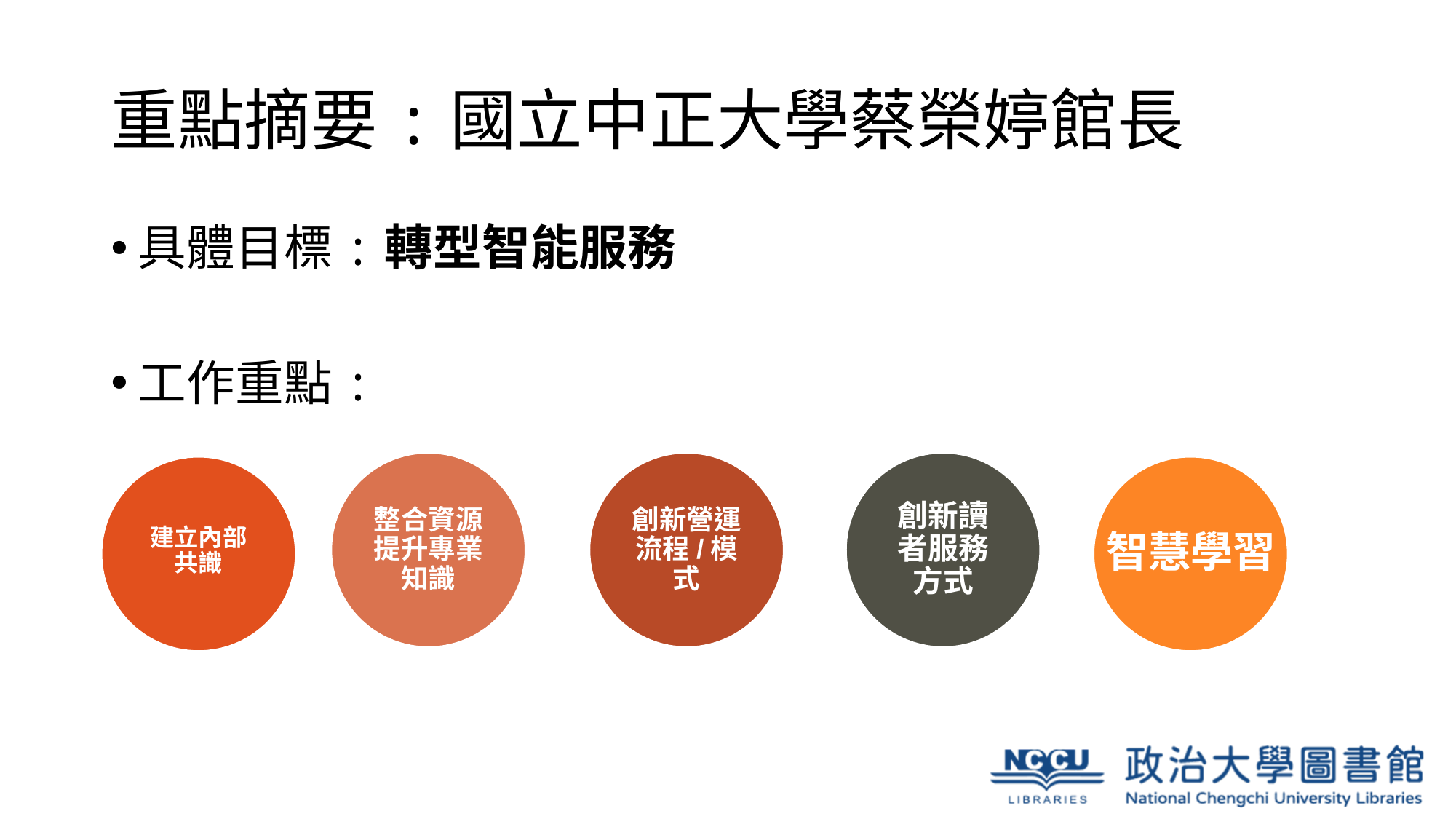

# 重點摘要:國立中正大學蔡榮婷館長
具體目標:轉型智能服務

工作重點:
整合資源提升專業知識
創新讀者服務方式
創新營運流程/模式

建立內部共識

智慧學習